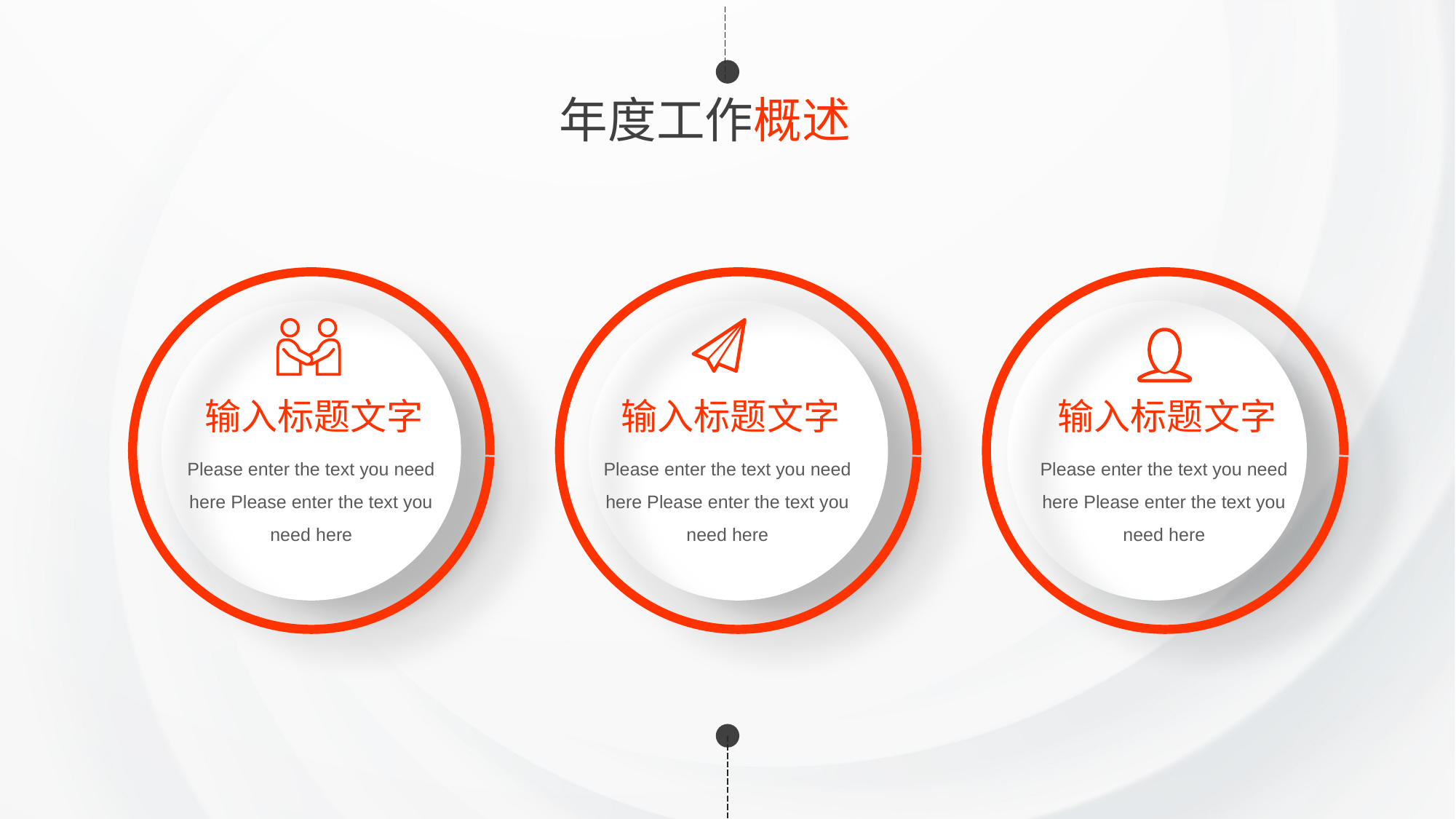

年度工作概述

输入标题文字
Please enter the text you need here Please enter the text you need here

输入标题文字
Please enter the text you need here Please enter the text you need here

输入标题文字
Please enter the text you need here Please enter the text you need here